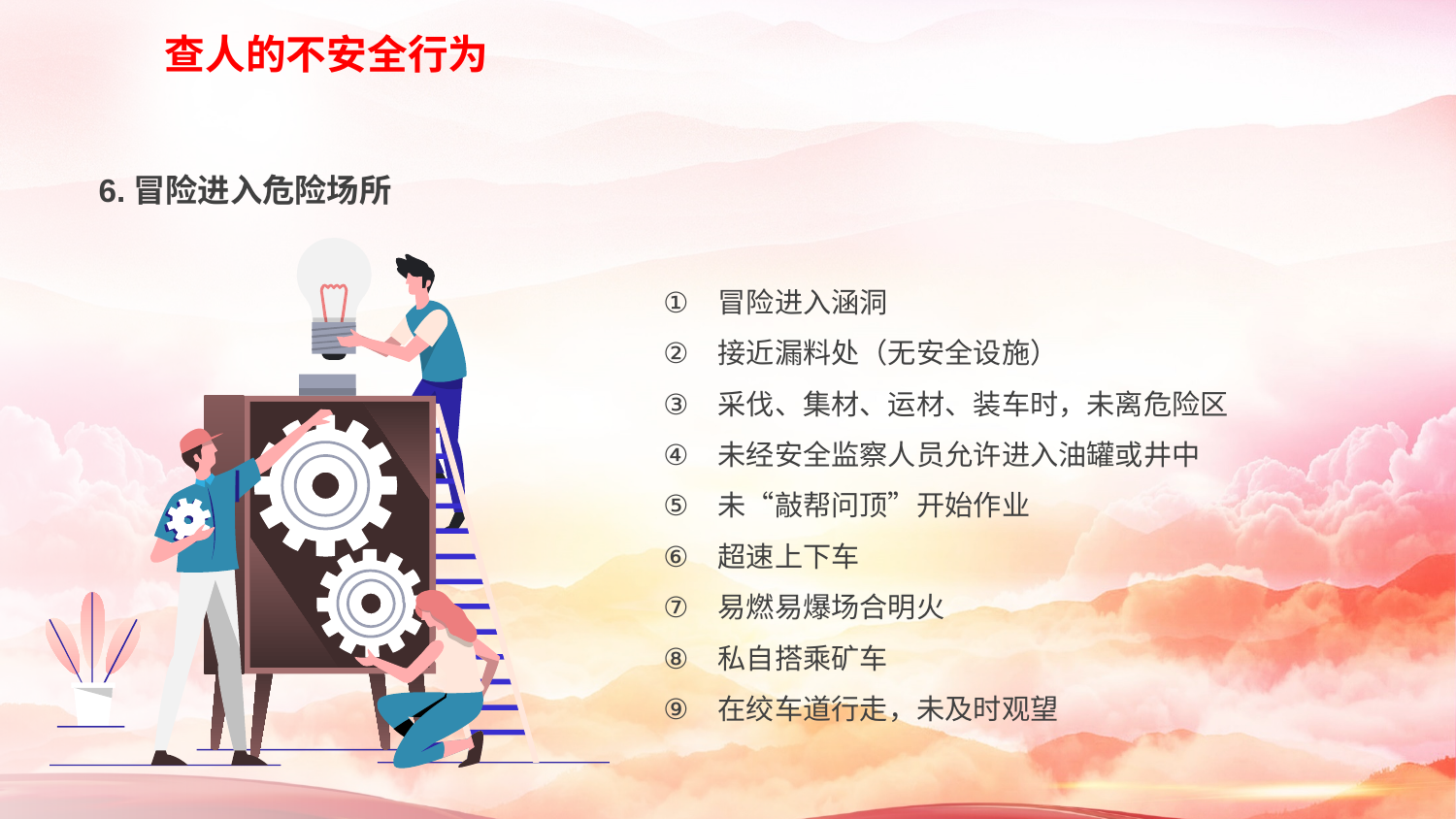

查人的不安全行为
6.冒险进入危险场所

冒险进入涵洞
接近漏料处（无安全设施）
采伐、集材、运材、装车时，未离危险区
未经安全监察人员允许进入油罐或井中
未“敲帮问顶”开始作业
超速上下车
易燃易爆场合明火
私自搭乘矿车
在绞车道行走，未及时观望